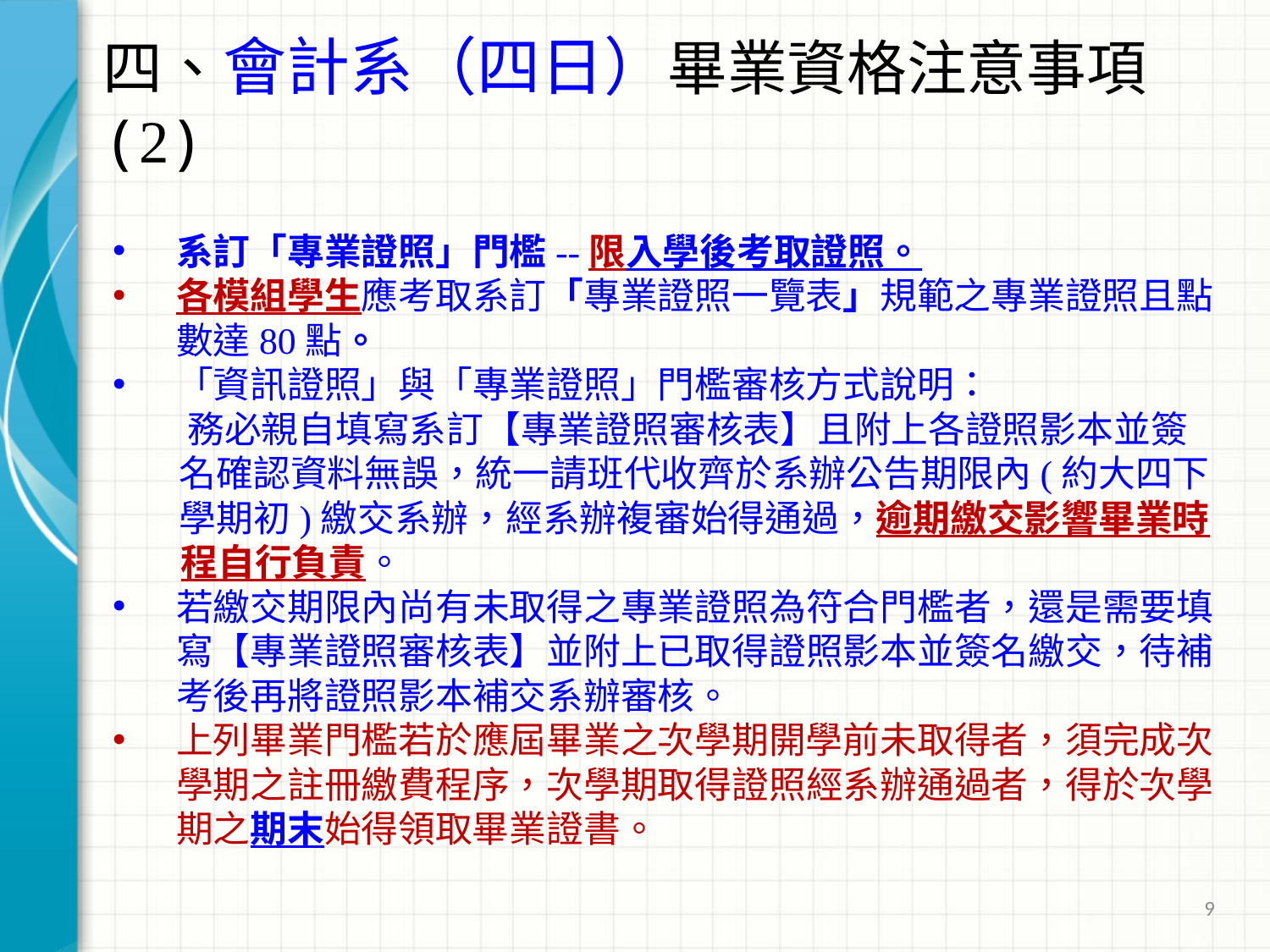

# 四、會計系（四日）畢業資格注意事項(2)
系訂「專業證照」門檻--限入學後考取證照。
各模組學生應考取系訂「專業證照一覽表」規範之專業證照且點數達80點。
「資訊證照」與「專業證照」門檻審核方式說明：
        務必親自填寫系訂【專業證照審核表】且附上各證照影本並簽
       名確認資料無誤，統一請班代收齊於系辦公告期限內(約大四下
       學期初)繳交系辦，經系辦複審始得通過，逾期繳交影響畢業時
       程自行負責。
若繳交期限內尚有未取得之專業證照為符合門檻者，還是需要填寫【專業證照審核表】並附上已取得證照影本並簽名繳交，待補考後再將證照影本補交系辦審核。
上列畢業門檻若於應屆畢業之次學期開學前未取得者，須完成次學期之註冊繳費程序，次學期取得證照經系辦通過者，得於次學期之期末始得領取畢業證書。

9